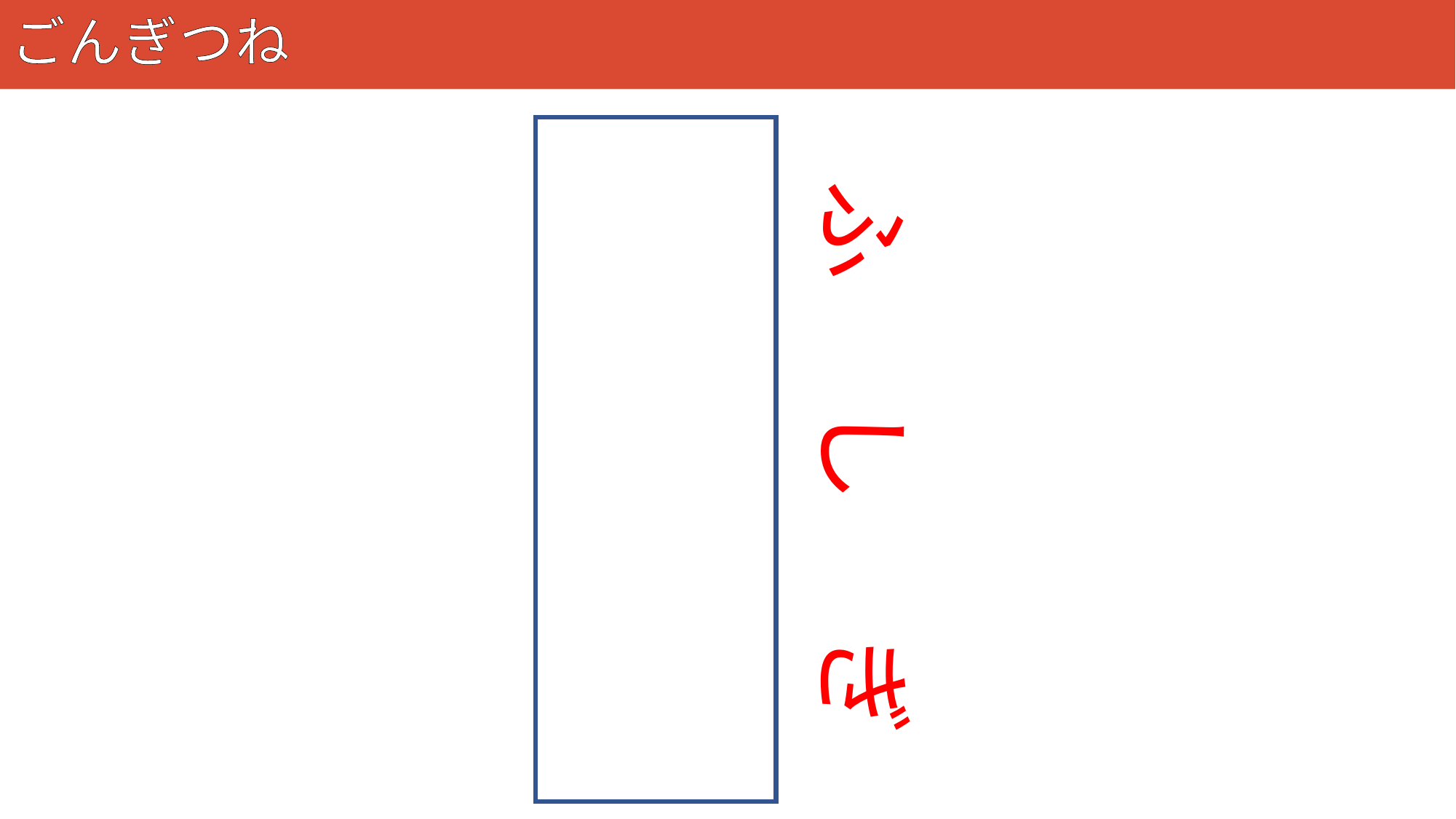

# ごんぎつね
11
不思議

ふ
し
ぎ